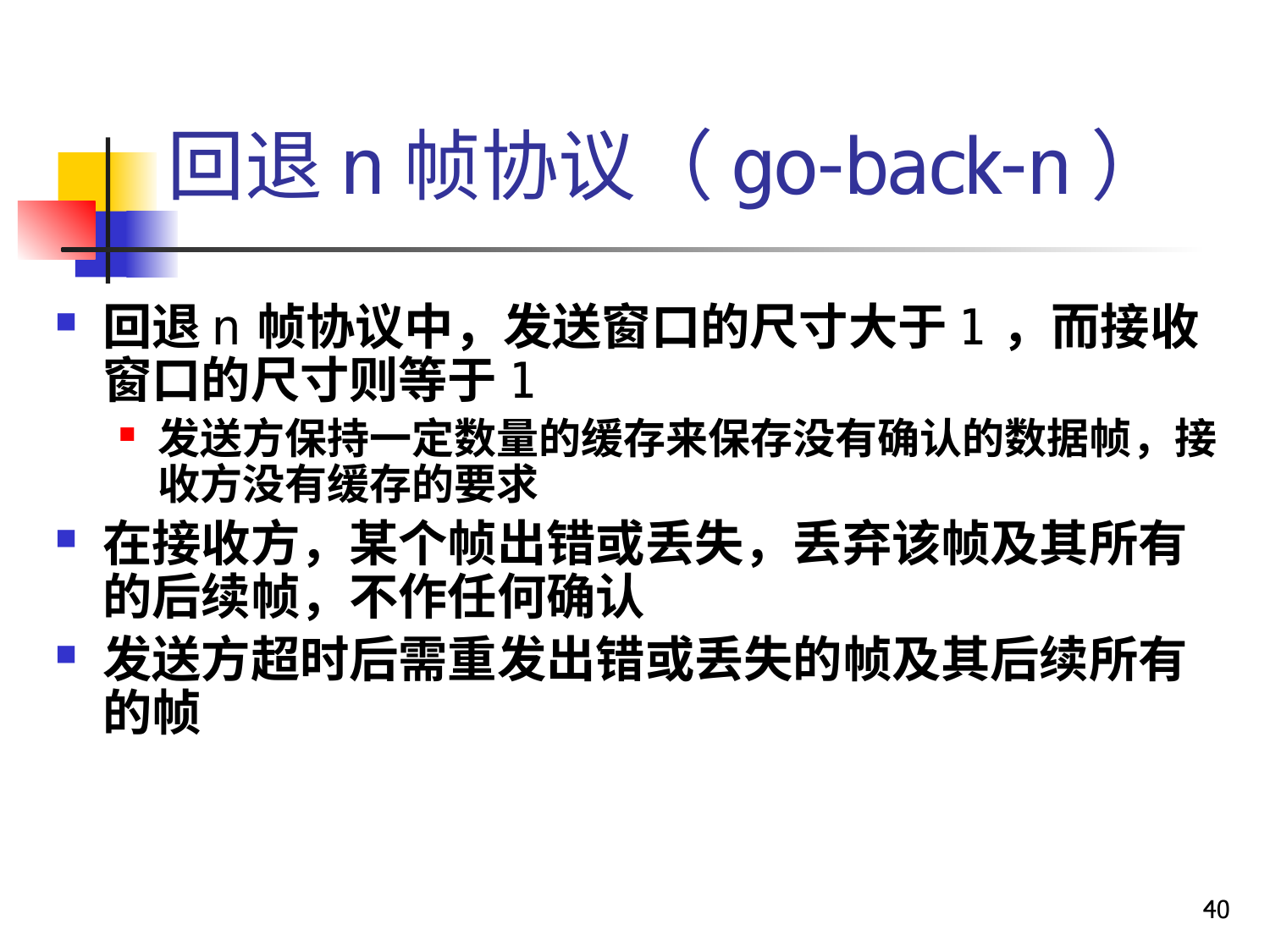

回退n帧协议（go-back-n）
回退n帧协议中，发送窗口的尺寸大于1，而接收窗口的尺寸则等于1
发送方保持一定数量的缓存来保存没有确认的数据帧，接收方没有缓存的要求
在接收方，某个帧出错或丢失，丢弃该帧及其所有的后续帧，不作任何确认
发送方超时后需重发出错或丢失的帧及其后续所有的帧
40